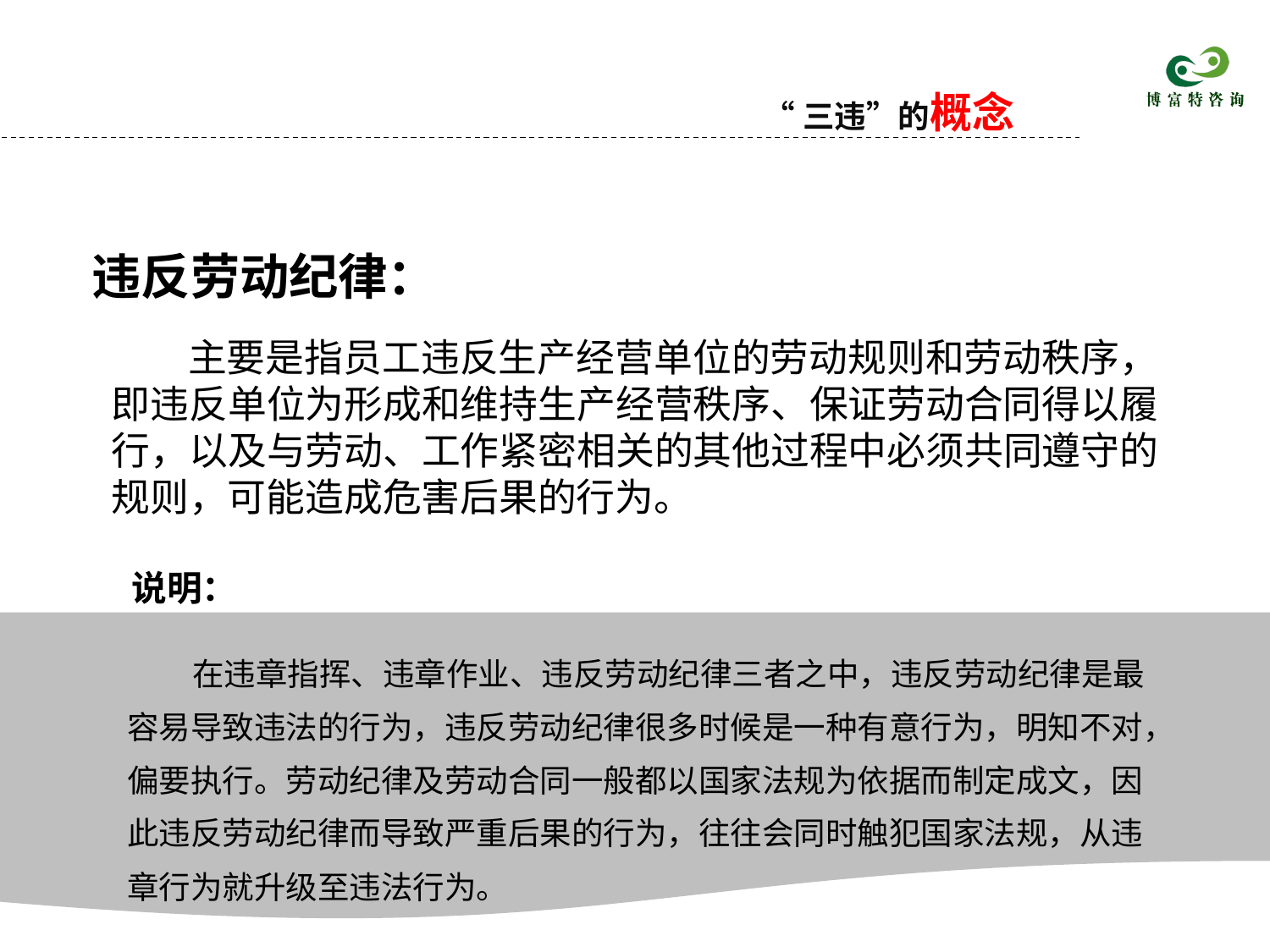

违反劳动纪律：
  主要是指员工违反生产经营单位的劳动规则和劳动秩序，即违反单位为形成和维持生产经营秩序、保证劳动合同得以履行，以及与劳动、工作紧密相关的其他过程中必须共同遵守的规则，可能造成危害后果的行为。
说明：

        在违章指挥、违章作业、违反劳动纪律三者之中，违反劳动纪律是最容易导致违法的行为，违反劳动纪律很多时候是一种有意行为，明知不对，偏要执行。劳动纪律及劳动合同一般都以国家法规为依据而制定成文，因此违反劳动纪律而导致严重后果的行为，往往会同时触犯国家法规，从违章行为就升级至违法行为。